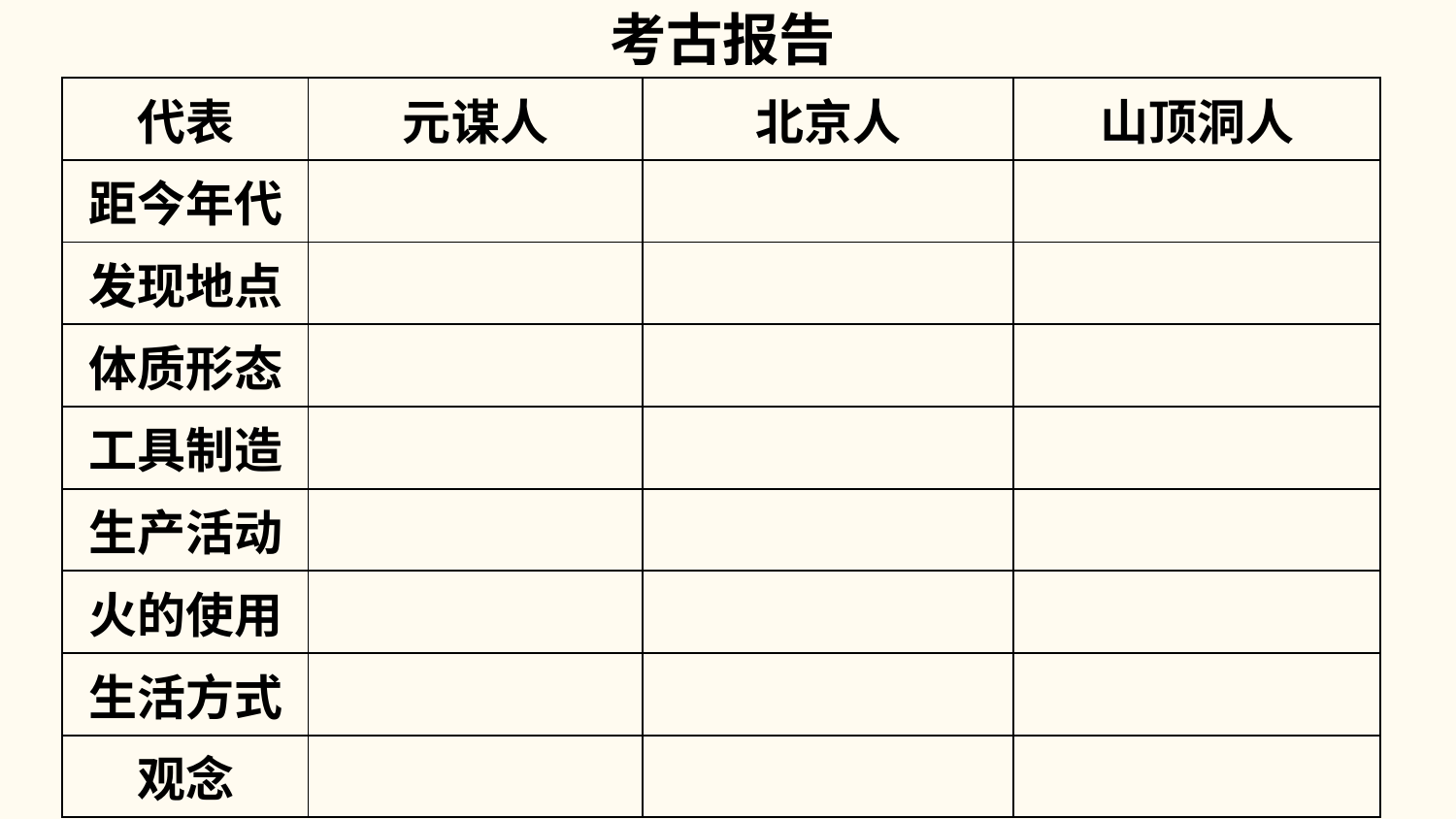

考古报告
| 代表 | 元谋人 | 北京人 | 山顶洞人 |
| --- | --- | --- | --- |
| 距今年代 |  |  |  |
| 发现地点 |  |  |  |
| 体质形态 |  |  |  |
| 工具制造 |  |  |  |
| 生产活动 |  |  |  |
| 火的使用 |  |  |  |
| 生活方式 |  |  |  |
| 观念 |  |  |  |